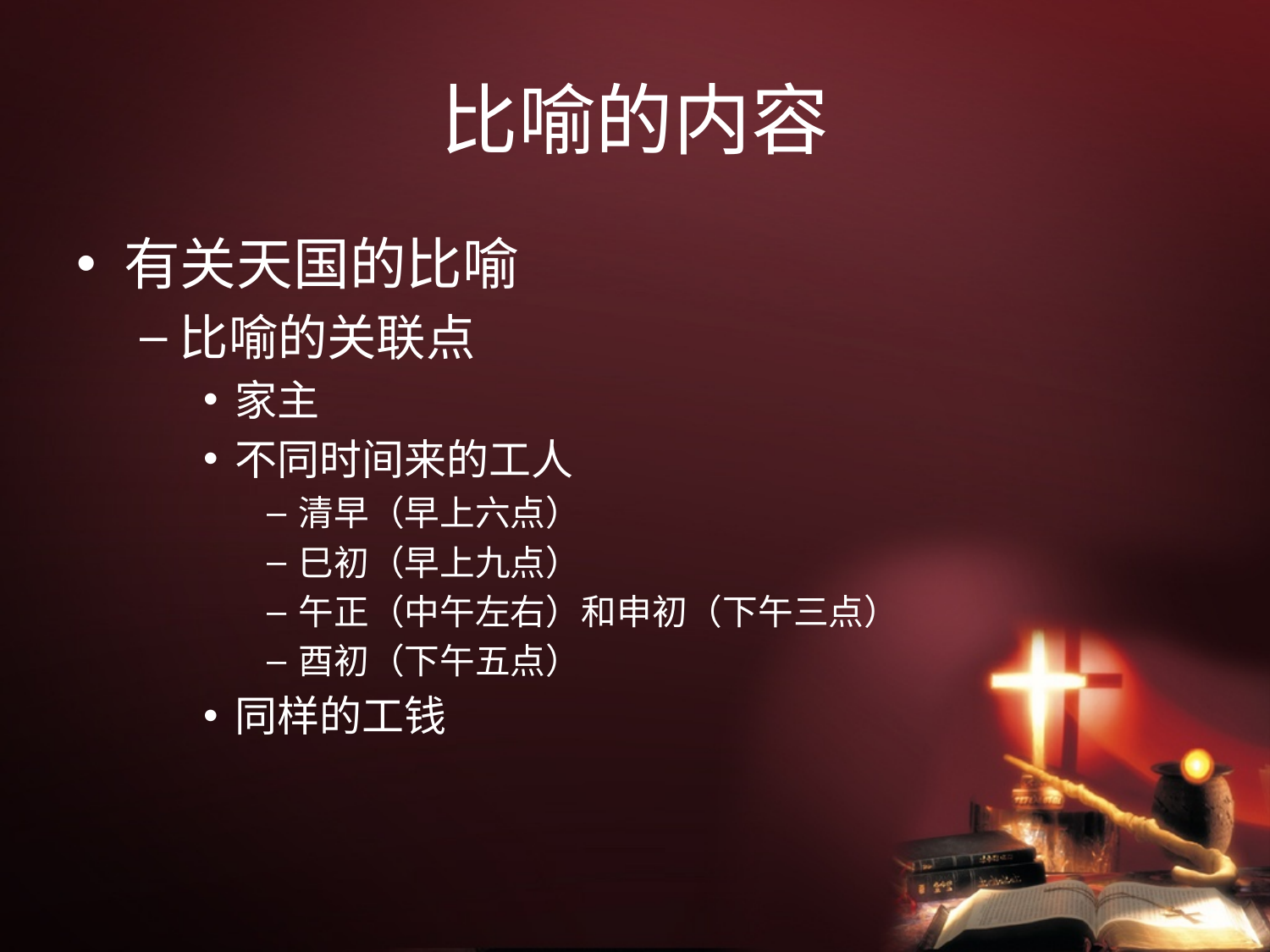

# 比喻的内容
有关天国的比喻
比喻的关联点
家主
不同时间来的工人
清早（早上六点）
巳初（早上九点）
午正（中午左右）和申初（下午三点）
酉初（下午五点）
同样的工钱